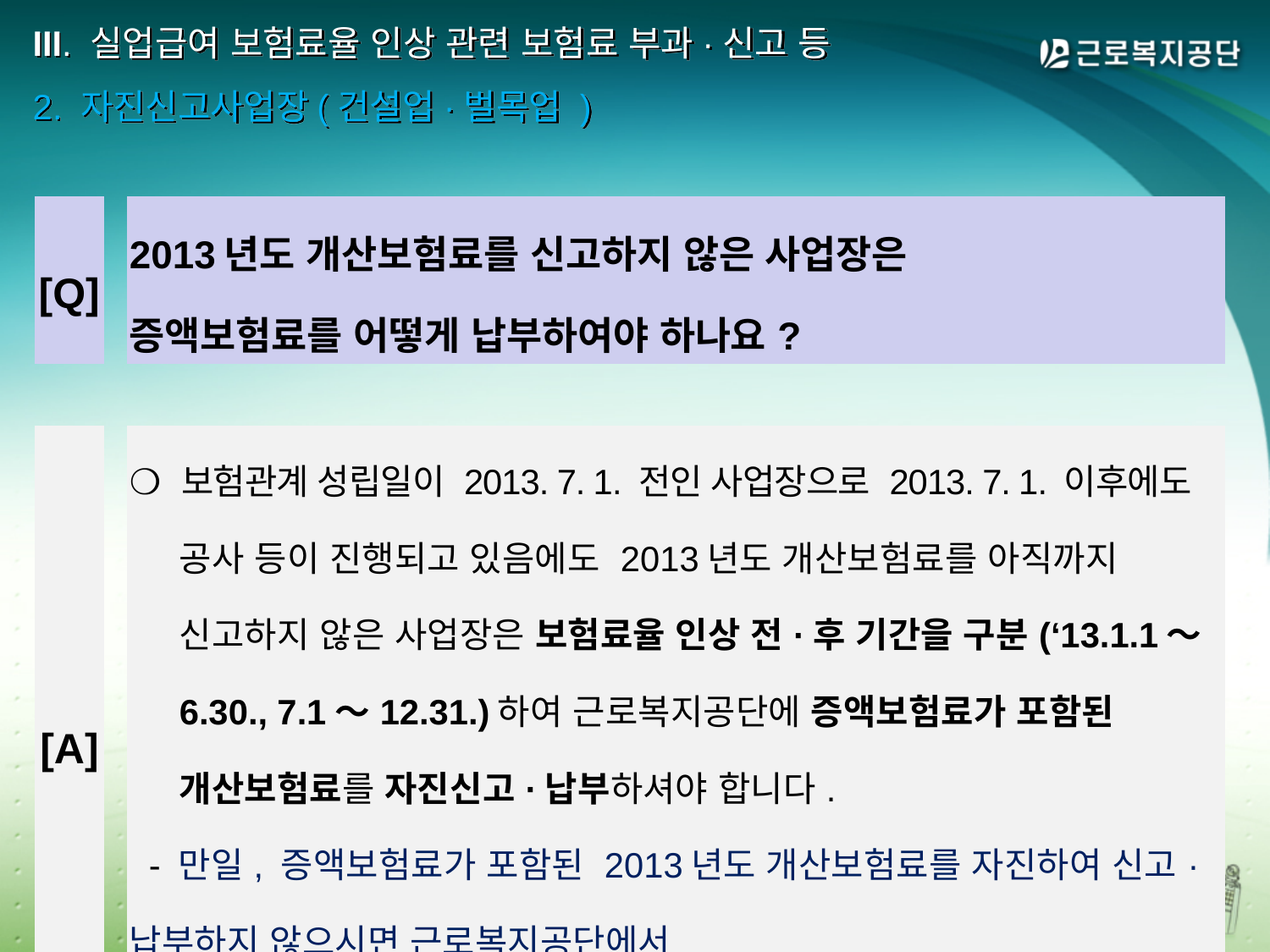

# III. 실업급여 보험료율 인상 관련 보험료 부과·신고 등 2. 자진신고사업장(건설업·벌목업 )
| [Q] |  | 2013년도 개산보험료를 신고하지 않은 사업장은 증액보험료를 어떻게 납부하여야 하나요? |
| --- | --- | --- |
|  |  |  |
| [A] |  | ❍ 보험관계 성립일이 2013. 7. 1. 전인 사업장으로 2013. 7. 1. 이후에도 공사 등이 진행되고 있음에도 2013년도 개산보험료를 아직까지 신고하지 않은 사업장은 보험료율 인상 전·후 기간을 구분(‘13.1.1～6.30., 7.1～12.31.)하여 근로복지공단에 증액보험료가 포함된 개산보험료를 자진신고·납부하셔야 합니다. - 만일, 증액보험료가 포함된 2013년도 개산보험료를 자진하여 신고·납부하지 않으시면 근로복지공단에서 직권으로 보험료를 부과하여 납부통지 하게 됩니다. |